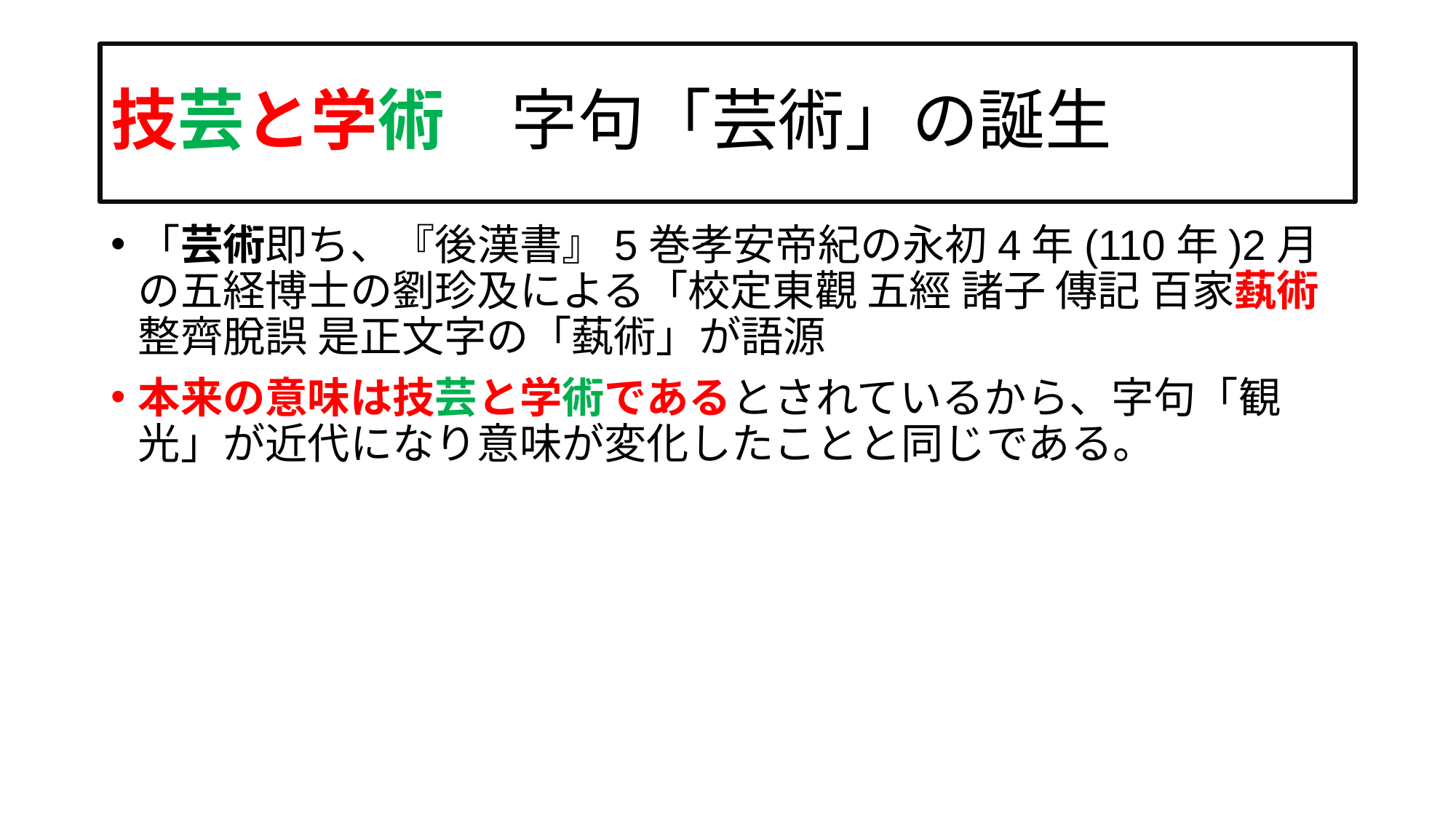

# 技芸と学術　字句「芸術」の誕生
「芸術即ち、『後漢書』5巻孝安帝紀の永初4年(110年)2月の五経博士の劉珍及による「校定東觀 五經 諸子 傳記 百家蓺術 整齊脫誤 是正文字の「蓺術」が語源
本来の意味は技芸と学術であるとされているから、字句「観光」が近代になり意味が変化したことと同じである。